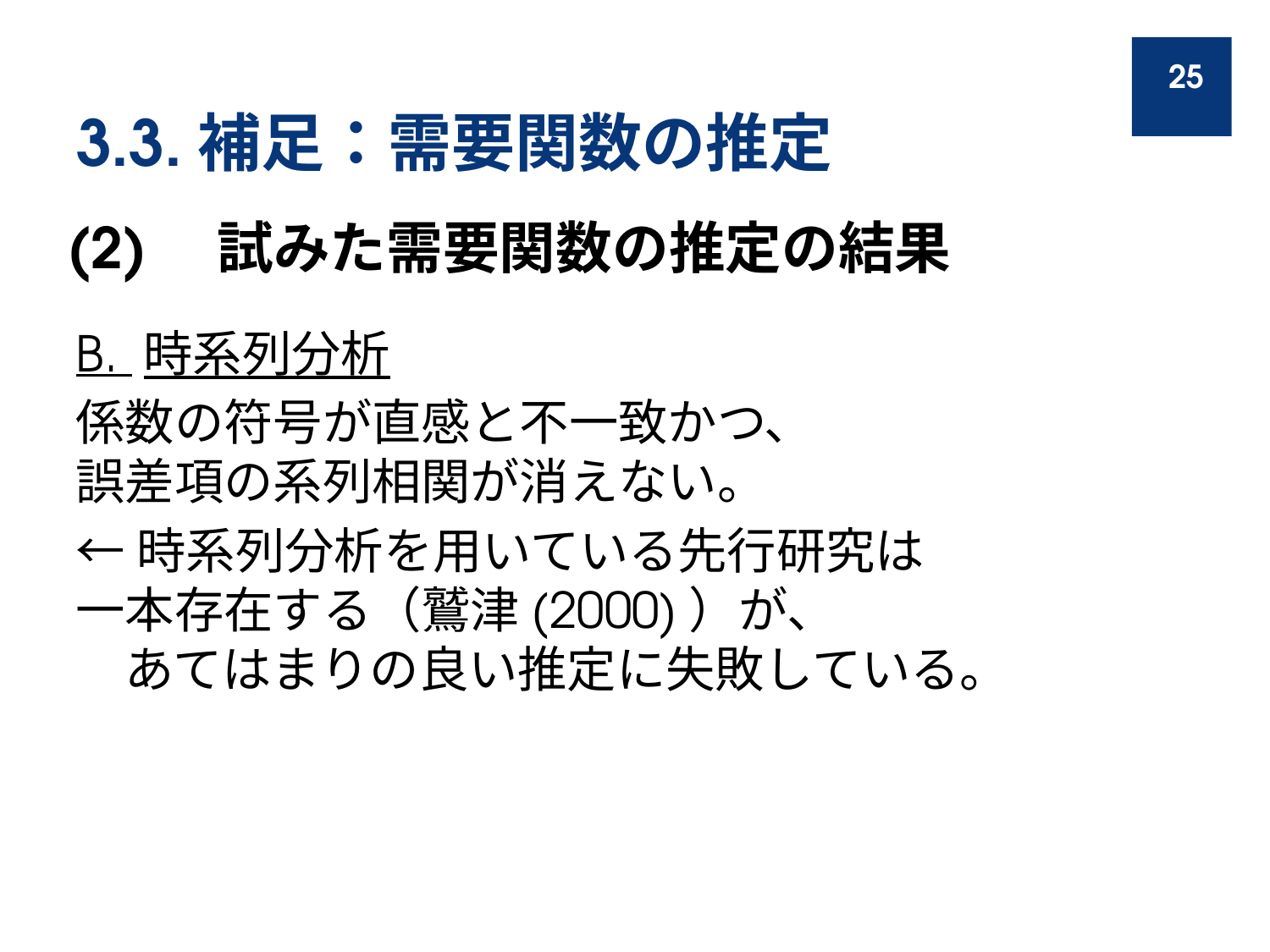

25
# 3.3.補足：需要関数の推定
(2)　試みた需要関数の推定の結果
B. 時系列分析
係数の符号が直感と不一致かつ、　　　　　　　誤差項の系列相関が消えない。
←時系列分析を用いている先行研究は　　　　　一本存在する（鷲津(2000)）が、　　　　　　　　あてはまりの良い推定に失敗している。